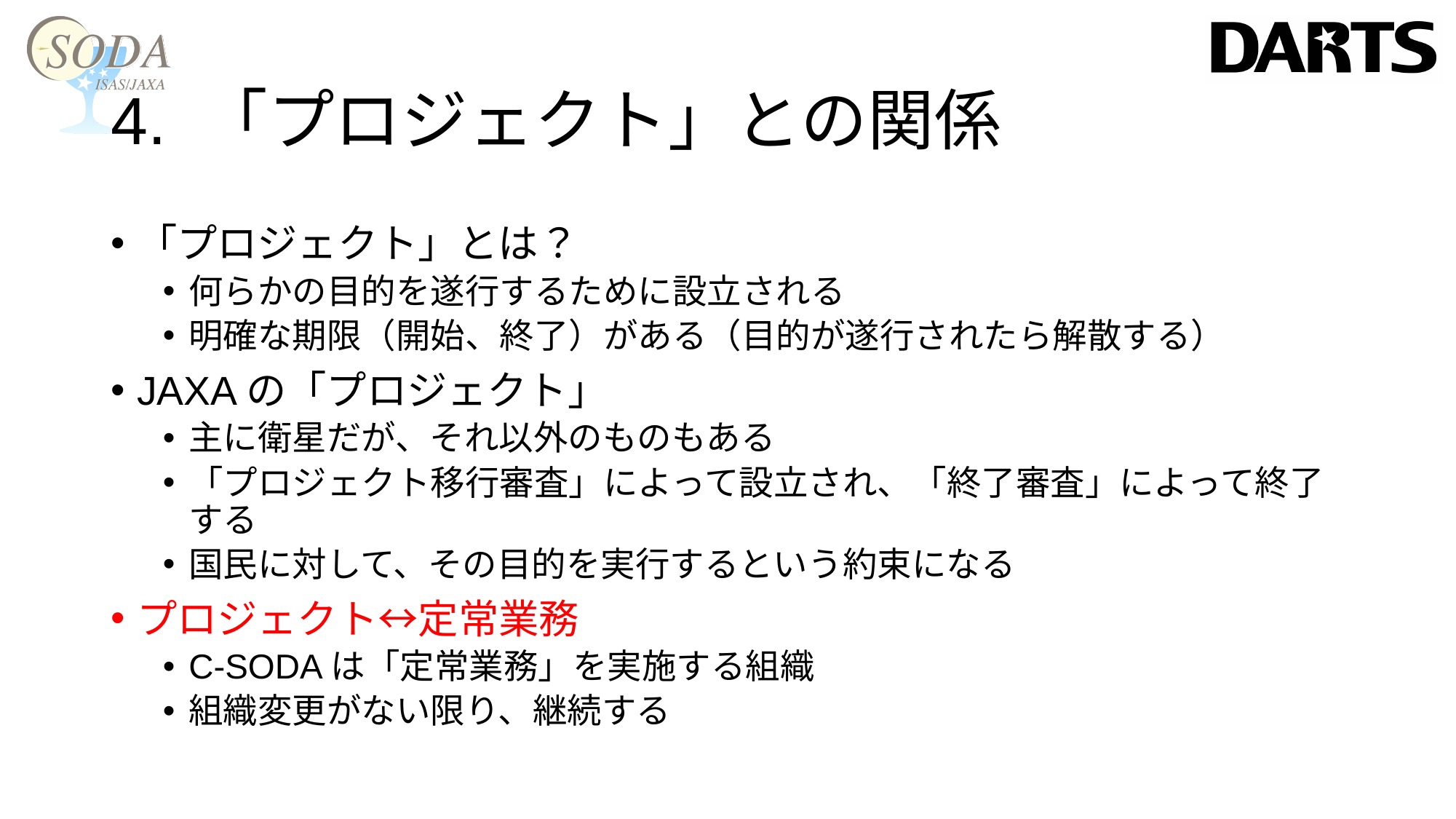

# 4. 「プロジェクト」との関係
「プロジェクト」とは？
何らかの目的を遂行するために設立される
明確な期限（開始、終了）がある（目的が遂行されたら解散する）
JAXAの「プロジェクト」
主に衛星だが、それ以外のものもある
「プロジェクト移行審査」によって設立され、「終了審査」によって終了する
国民に対して、その目的を実行するという約束になる
プロジェクト↔定常業務
C-SODAは「定常業務」を実施する組織
組織変更がない限り、継続する